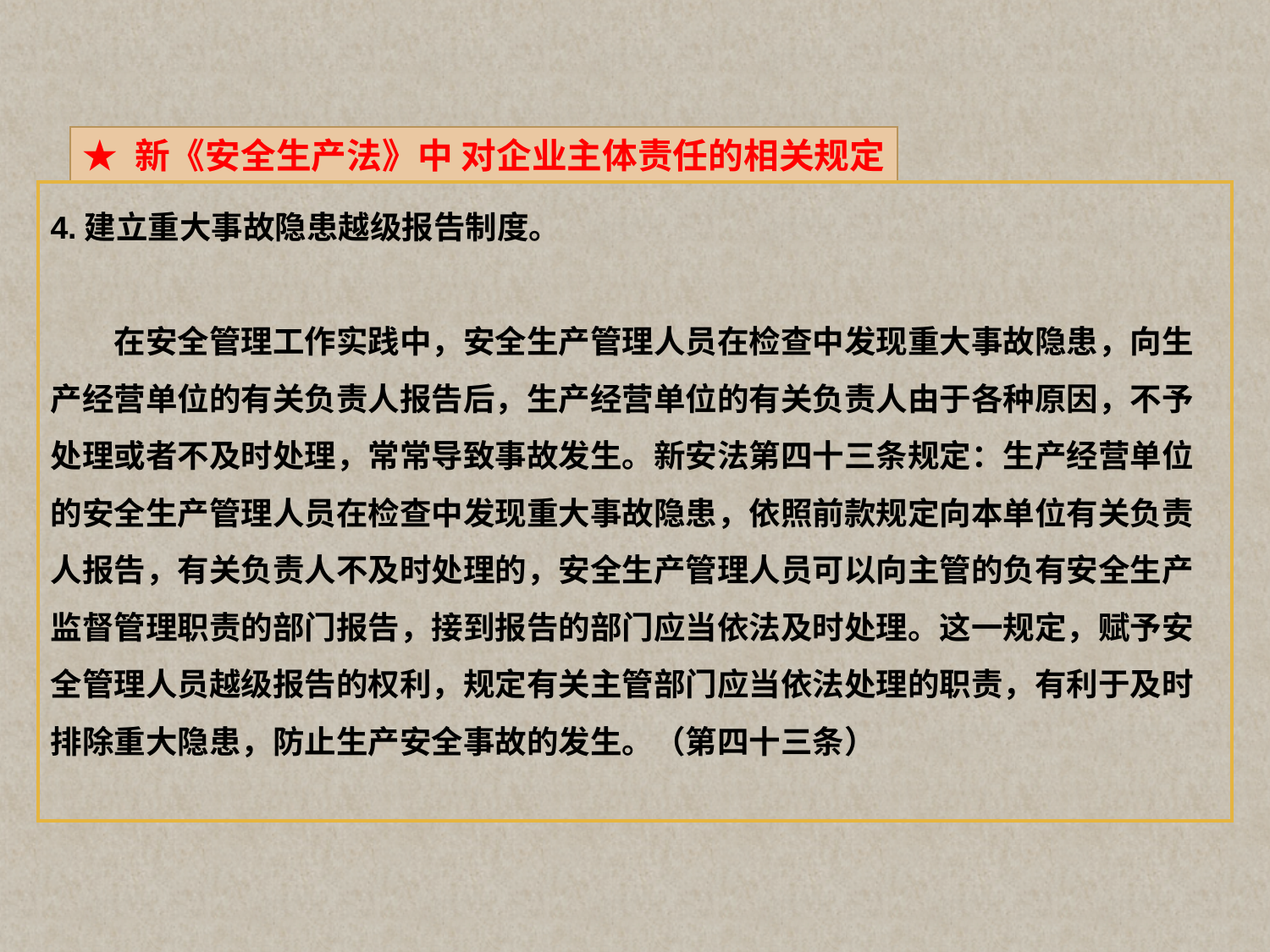

★ 新《安全生产法》中 对企业主体责任的相关规定
4.建立重大事故隐患越级报告制度。

　　在安全管理工作实践中，安全生产管理人员在检查中发现重大事故隐患，向生产经营单位的有关负责人报告后，生产经营单位的有关负责人由于各种原因，不予处理或者不及时处理，常常导致事故发生。新安法第四十三条规定：生产经营单位的安全生产管理人员在检查中发现重大事故隐患，依照前款规定向本单位有关负责人报告，有关负责人不及时处理的，安全生产管理人员可以向主管的负有安全生产监督管理职责的部门报告，接到报告的部门应当依法及时处理。这一规定，赋予安全管理人员越级报告的权利，规定有关主管部门应当依法处理的职责，有利于及时排除重大隐患，防止生产安全事故的发生。（第四十三条）